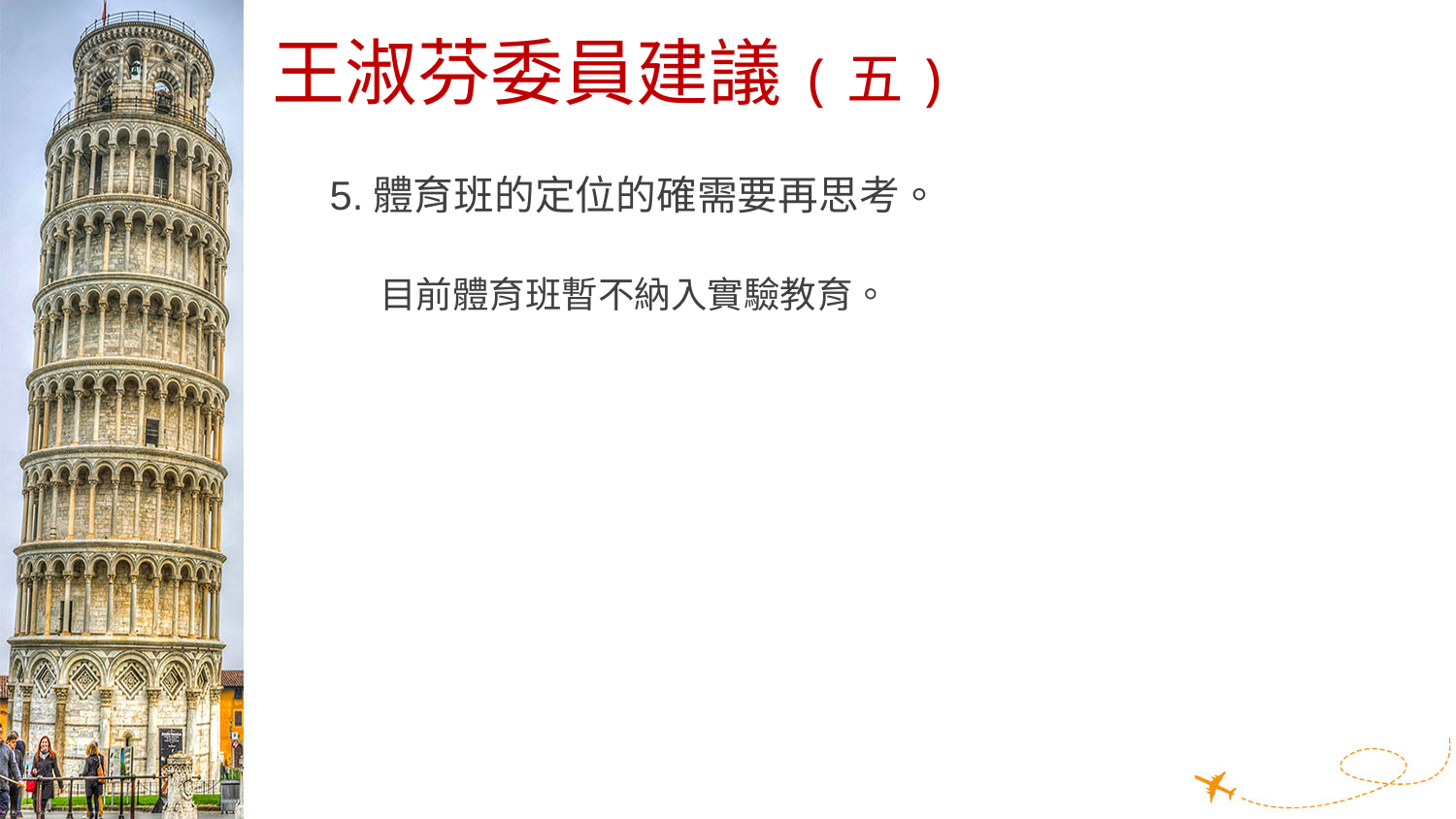

# 王淑芬委員建議(五)

5.體育班的定位的確需要再思考。

目前體育班暫不納入實驗教育。